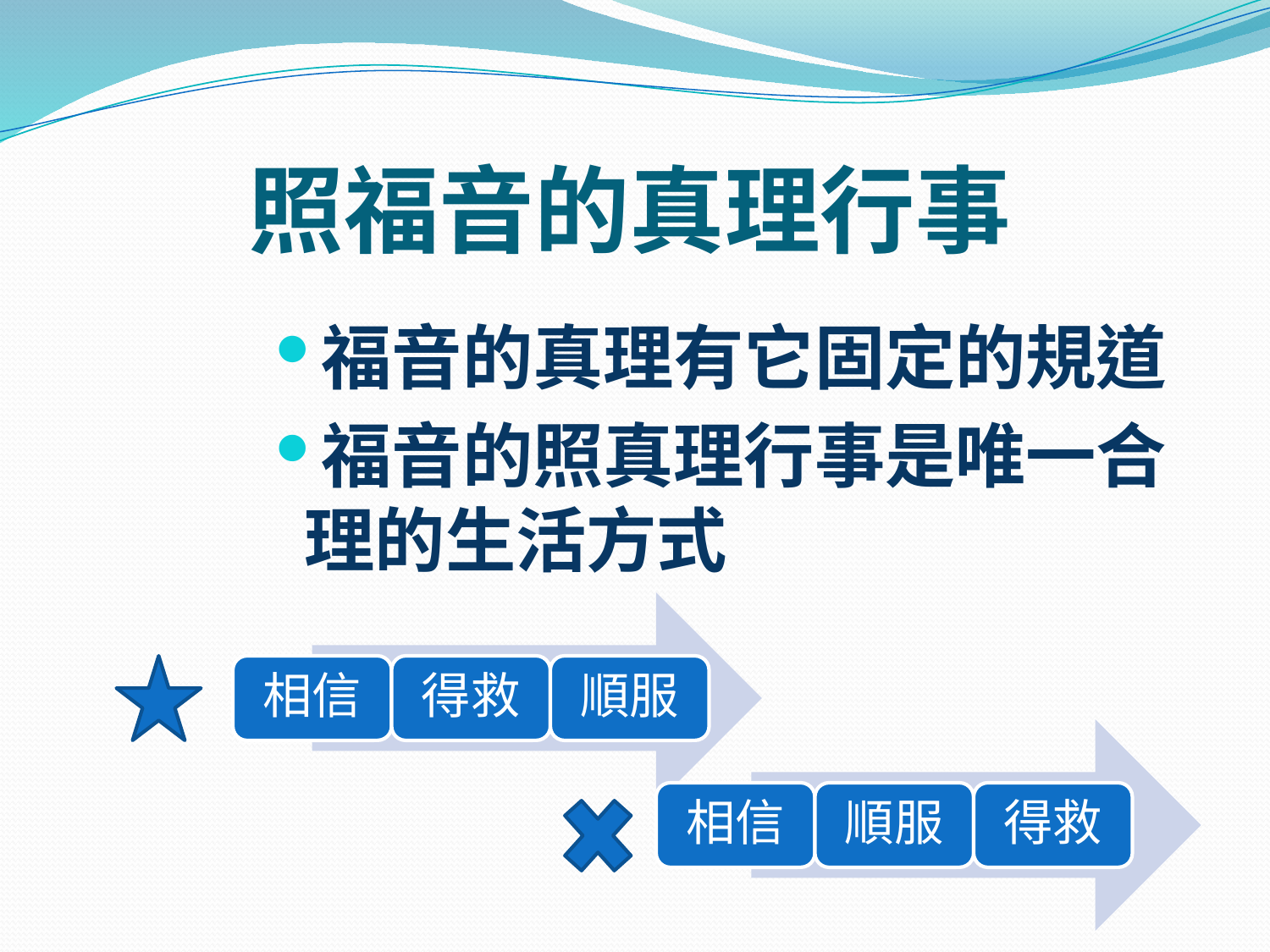

# 照福音的真理行事
福音的真理有它固定的規道
福音的照真理行事是唯一合理的生活方式

相信
得救
順服

相信

順服

得救